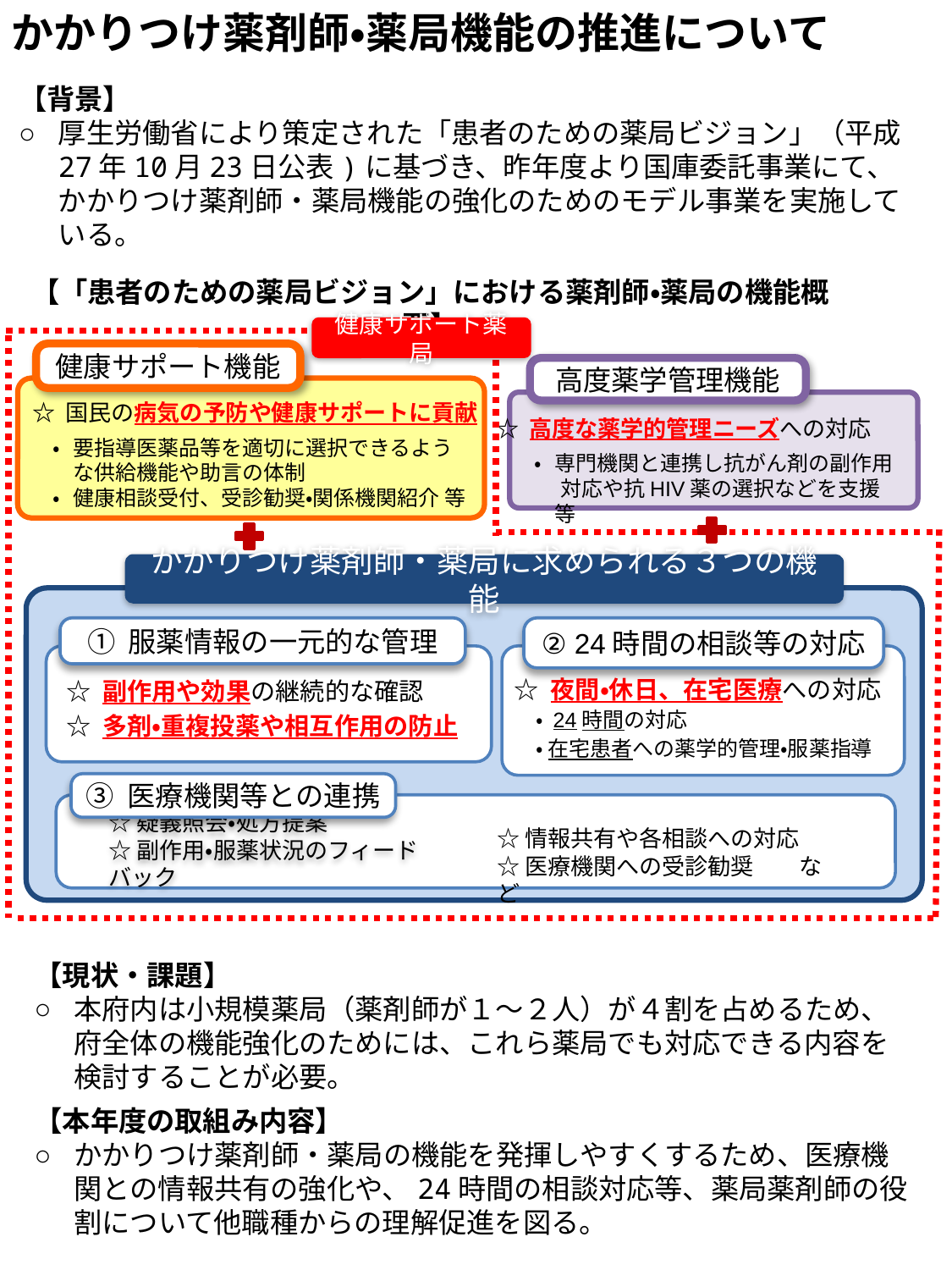

かかりつけ薬剤師・薬局機能の推進について
【背景】
厚生労働省により策定された「患者のための薬局ビジョン」（平成27年10月23日公表)に基づき、昨年度より国庫委託事業にて、かかりつけ薬剤師・薬局機能の強化のためのモデル事業を実施している。

【「患者のための薬局ビジョン」における薬剤師・薬局の機能概要】
健康サポート薬局
健康サポート機能
高度薬学管理機能

☆ 国民の病気の予防や健康サポートに貢献

☆ 高度な薬学的管理ニーズへの対応
・	要指導医薬品等を適切に選択できるような供給機能や助言の体制
・	健康相談受付、受診勧奨・関係機関紹介 等
・	専門機関と連携し抗がん剤の副作用
　 対応や抗HIV薬の選択などを支援　等

かかりつけ薬剤師・薬局に求められる３つの機能

① 服薬情報の一元的な管理
② 24時間の相談等の対応

☆ 夜間・休日、在宅医療への対応
☆ 副作用や効果の継続的な確認
☆ 多剤・重複投薬や相互作用の防止
・ 24時間の対応
・ 在宅患者への薬学的管理・服薬指導
③ 医療機関等との連携

☆疑義照会・処方提案
☆副作用・服薬状況のフィードバック
☆情報共有や各相談への対応
☆医療機関への受診勧奨　　など
【現状・課題】
本府内は小規模薬局（薬剤師が１～２人）が４割を占めるため、府全体の機能強化のためには、これら薬局でも対応できる内容を検討することが必要。
【本年度の取組み内容】
かかりつけ薬剤師・薬局の機能を発揮しやすくするため、医療機関との情報共有の強化や、24時間の相談対応等、薬局薬剤師の役割について他職種からの理解促進を図る。